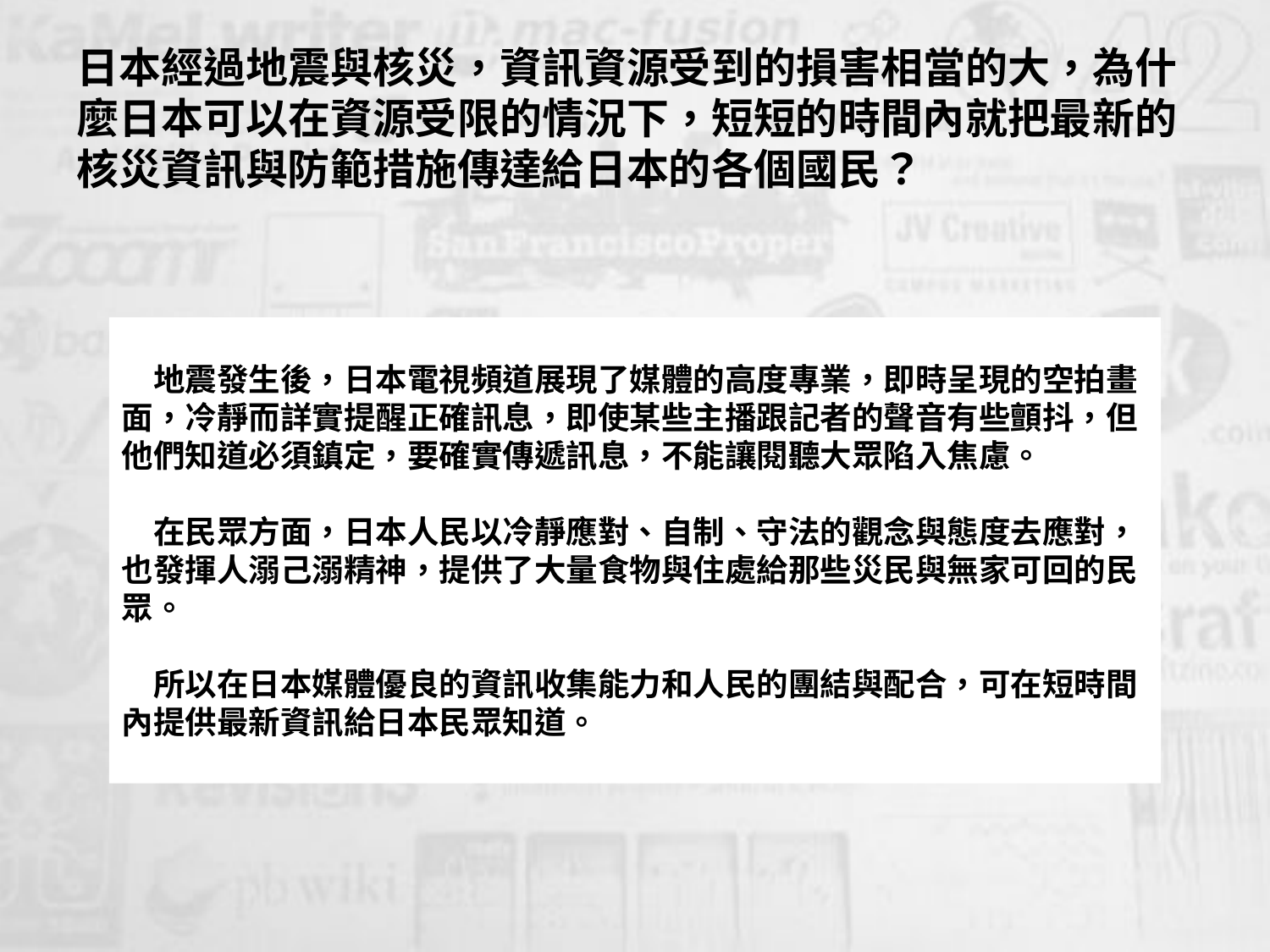

# 日本經過地震與核災，資訊資源受到的損害相當的大，為什麼日本可以在資源受限的情況下，短短的時間內就把最新的核災資訊與防範措施傳達給日本的各個國民？
　地震發生後，日本電視頻道展現了媒體的高度專業，即時呈現的空拍畫面，冷靜而詳實提醒正確訊息，即使某些主播跟記者的聲音有些顫抖，但他們知道必須鎮定，要確實傳遞訊息，不能讓閱聽大眾陷入焦慮。

　在民眾方面，日本人民以冷靜應對、自制、守法的觀念與態度去應對，也發揮人溺己溺精神，提供了大量食物與住處給那些災民與無家可回的民眾。

　所以在日本媒體優良的資訊收集能力和人民的團結與配合，可在短時間內提供最新資訊給日本民眾知道。